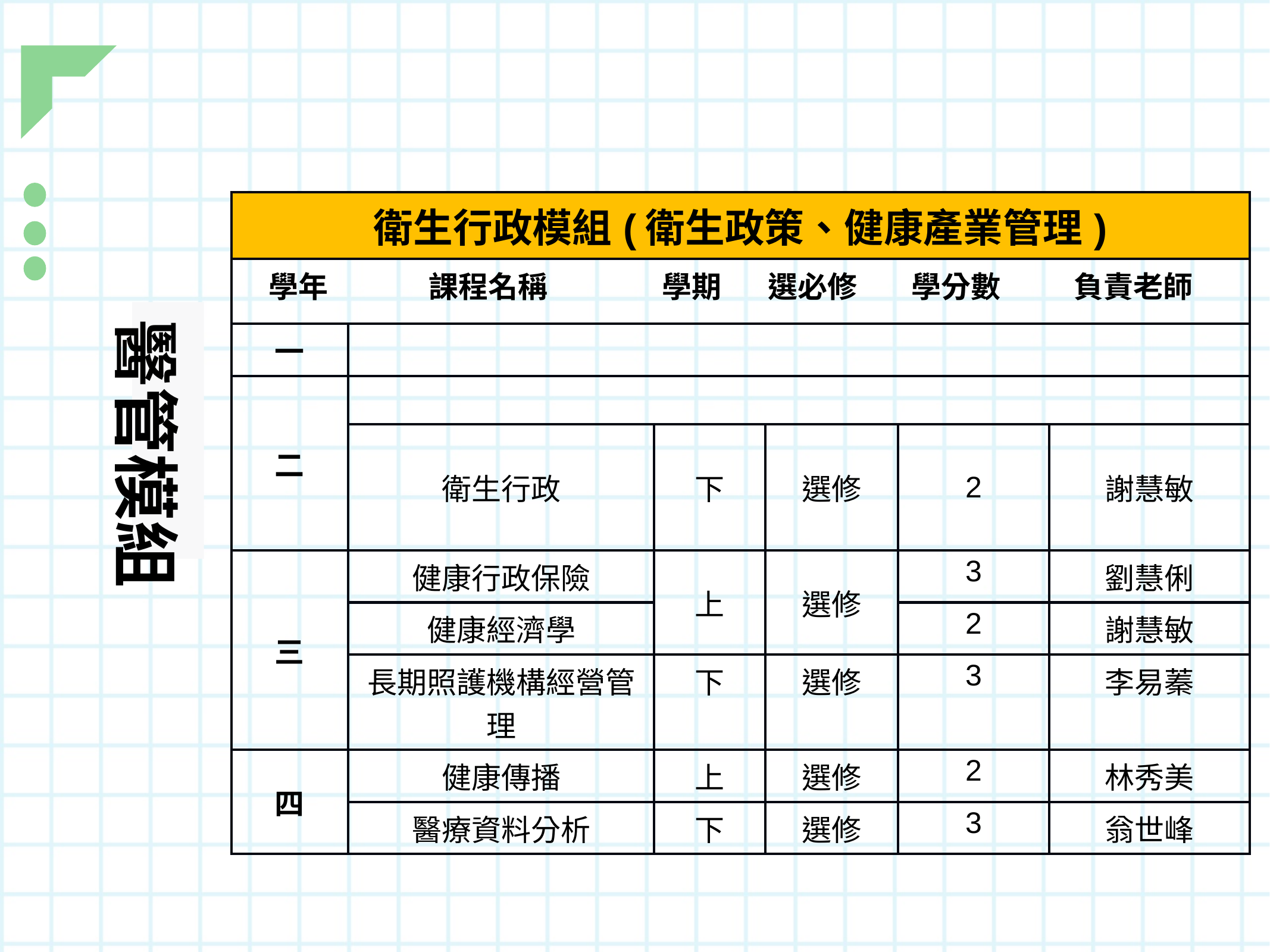

| 衛生行政模組(衛生政策、健康產業管理) |  |  |  |  |  |
| --- | --- | --- | --- | --- | --- |
| 學年 課程名稱 學期 選必修 學分數 負責老師 |  |  |  |  |  |
| 一 |  |  |  |  |  |
| 二 |  |  |  |  |  |
|  | 衛生行政 | 下 | 選修 | 2 | 謝慧敏 |
| 三 | 健康行政保險 | 上 | 選修 | 3 | 劉慧俐 |
|  | 健康經濟學 |  |  | 2 | 謝慧敏 |
|  | 長期照護機構經營管理 | 下 | 選修 | 3 | 李易蓁 |
| 四 | 健康傳播 | 上 | 選修 | 2 | 林秀美 |
|  | 醫療資料分析 | 下 | 選修 | 3 | 翁世峰 |

醫管模組